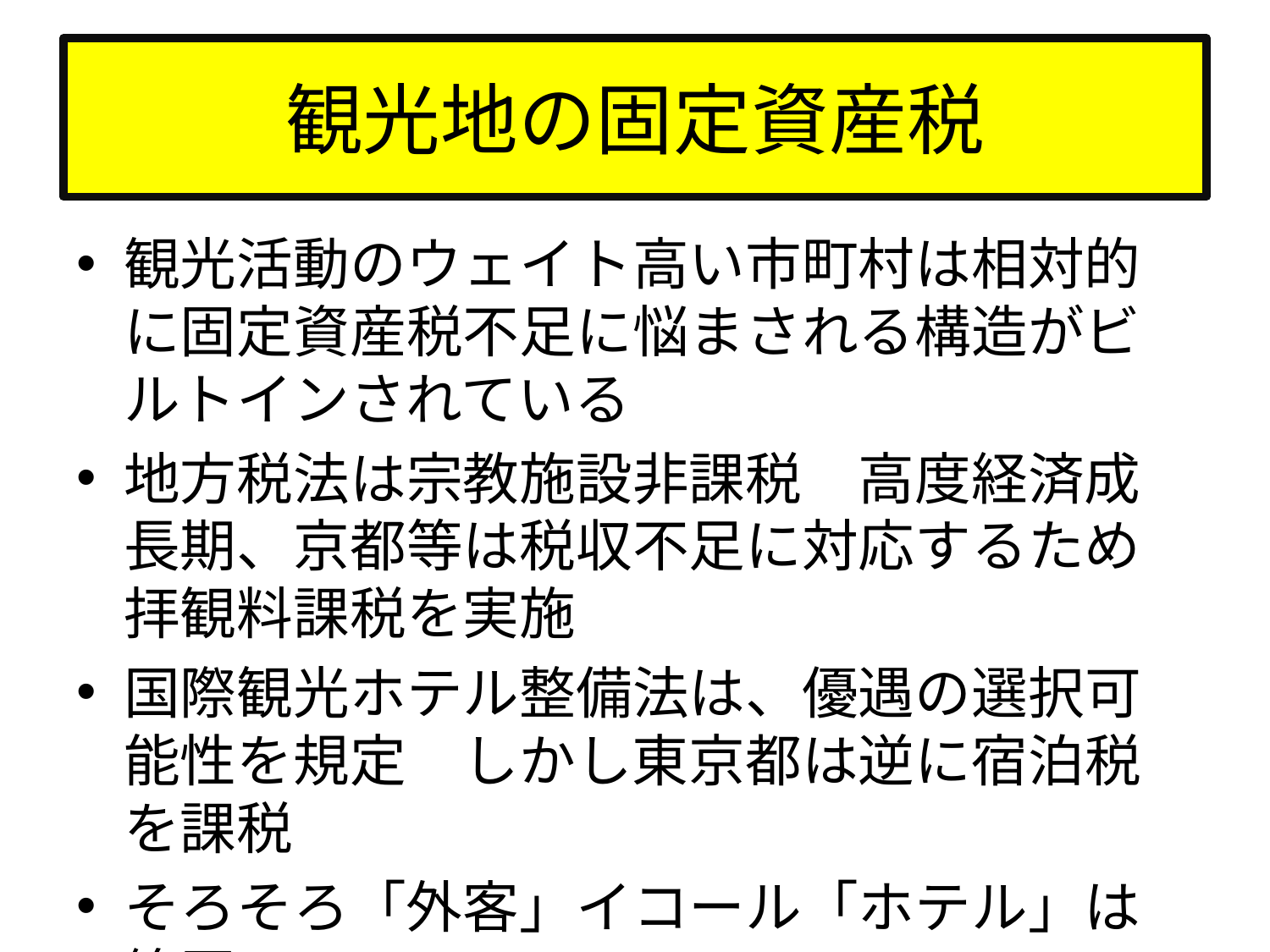

# 観光地の固定資産税
観光活動のウェイト高い市町村は相対的に固定資産税不足に悩まされる構造がビルトインされている
地方税法は宗教施設非課税　高度経済成長期、京都等は税収不足に対応するため拝観料課税を実施
国際観光ホテル整備法は、優遇の選択可能性を規定　しかし東京都は逆に宿泊税を課税
そろそろ「外客」イコール「ホテル」は終焉